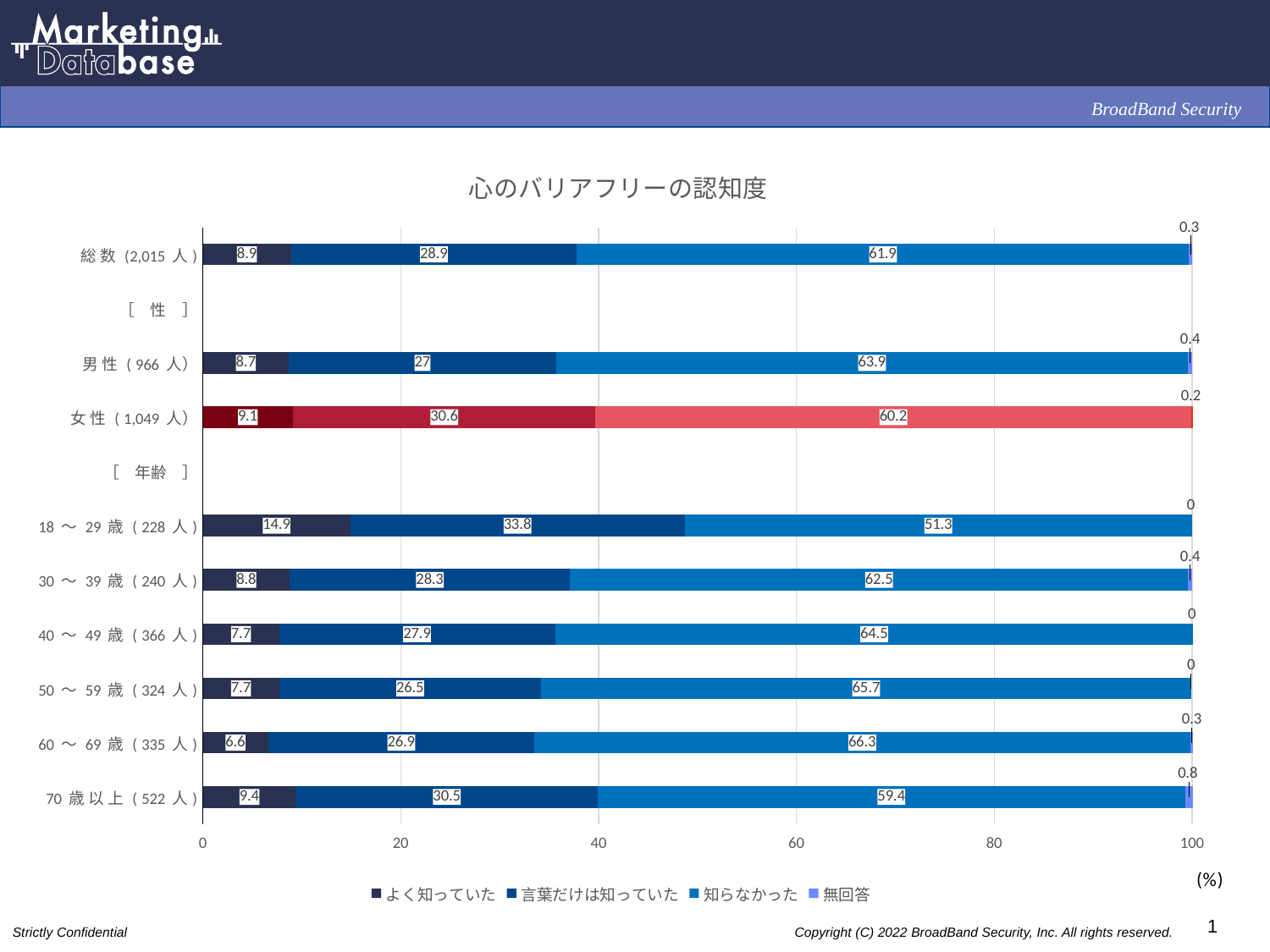

### Chart: 心のバリアフリーの認知度

| Category | よく知っていた | 言葉だけは知っていた | 知らなかった | 無回答 |
|---|---|---|---|---|
| 総 数 (2,015 人) | 8.9 | 28.9 | 61.9 | 0.3 |
| ［　性　］ | None | None | None | None |
| 男 性 ( 966 人） | 8.7 | 27.0 | 63.9 | 0.4 |
| 女 性 ( 1,049 人） | 9.1 | 30.6 | 60.2 | 0.2 |
| ［　年齢　］ | None | None | None | None |
| 18 ～ 29 歳 ( 228 人) | 14.9 | 33.8 | 51.3 | 0.0 |
| 30 ～ 39 歳 ( 240 人) | 8.8 | 28.3 | 62.5 | 0.4 |
| 40 ～ 49 歳 ( 366 人) | 7.7 | 27.9 | 64.5 | 0.0 |
| 50 ～ 59 歳 ( 324 人) | 7.7 | 26.5 | 65.7 | 0.0 |
| 60 ～ 69 歳 ( 335 人) | 6.6 | 26.9 | 66.3 | 0.3 |
| 70 歳 以 上 ( 522 人) | 9.4 | 30.5 | 59.4 | 0.8 |